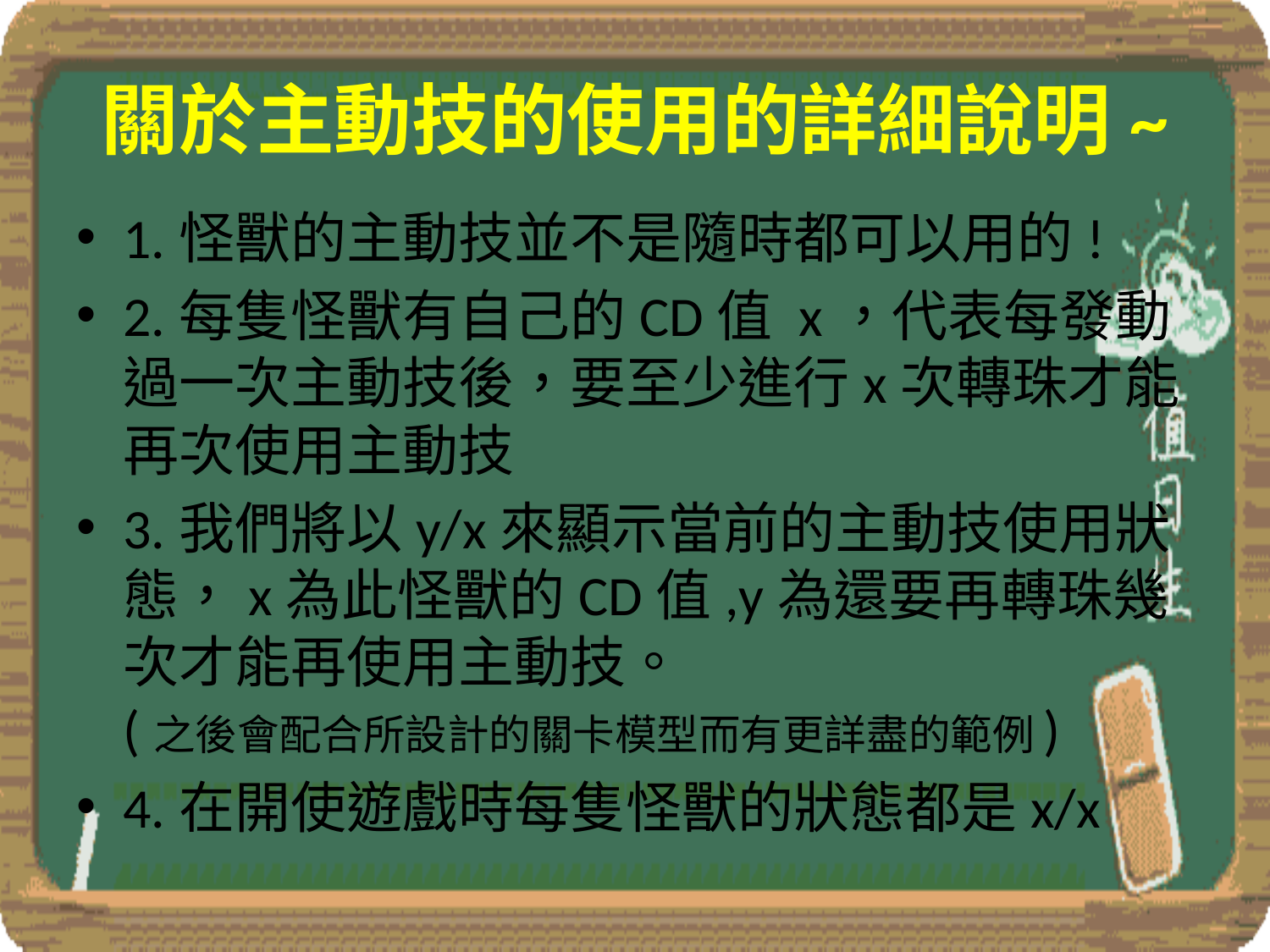

# 關於主動技的使用的詳細說明~
1.怪獸的主動技並不是隨時都可以用的!
2.每隻怪獸有自己的CD值 x，代表每發動過一次主動技後，要至少進行x次轉珠才能再次使用主動技
3.我們將以y/x來顯示當前的主動技使用狀態，x為此怪獸的CD值,y為還要再轉珠幾次才能再使用主動技。
(之後會配合所設計的關卡模型而有更詳盡的範例)
4.在開使遊戲時每隻怪獸的狀態都是x/x